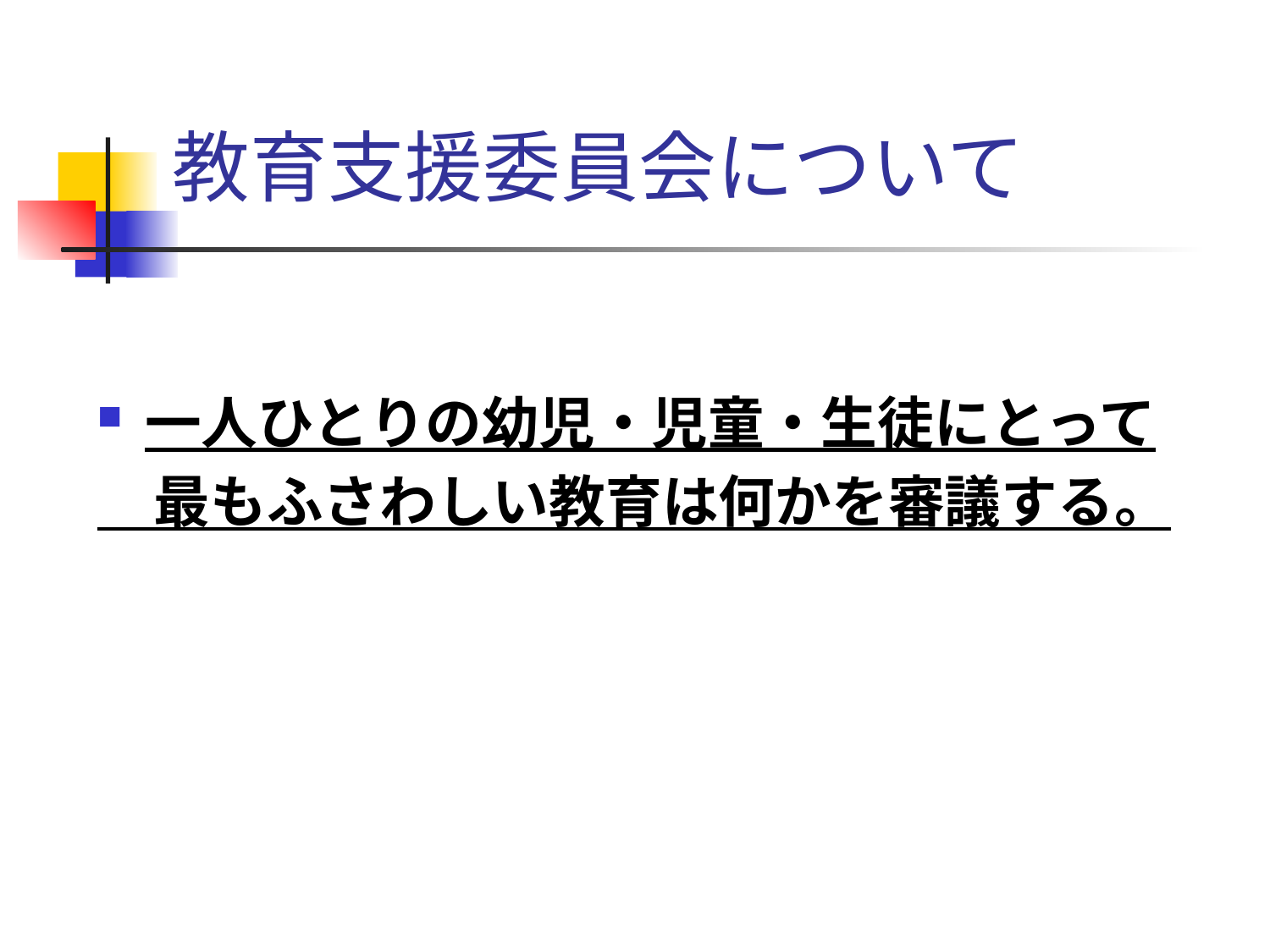

教育支援委員会について
一人ひとりの幼児・児童・生徒にとって
　最もふさわしい教育は何かを審議する。